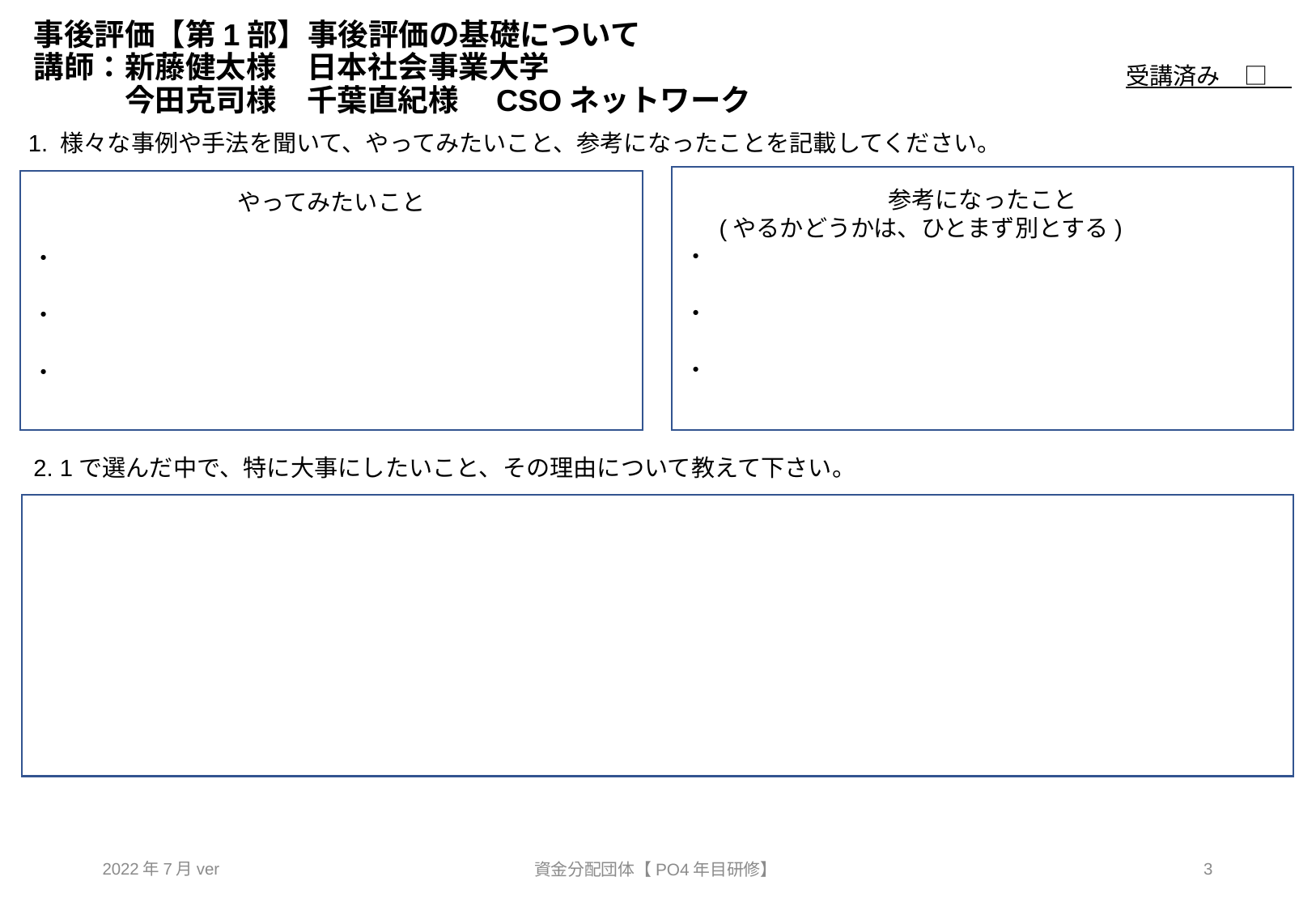

# 事後評価【第1部】事後評価の基礎について　 講師：新藤健太様　日本社会事業大学 　　　今田克司様　千葉直紀様　CSOネットワーク
受講済み　□
1. 様々な事例や手法を聞いて、やってみたいこと、参考になったことを記載してください。
参考になったこと
(やるかどうかは、ひとまず別とする)
・

・

・

やってみたいこと

・

・

・

2. 1で選んだ中で、特に大事にしたいこと、その理由について教えて下さい。

2022年7月ver
資金分配団体【PO4年目研修】
3